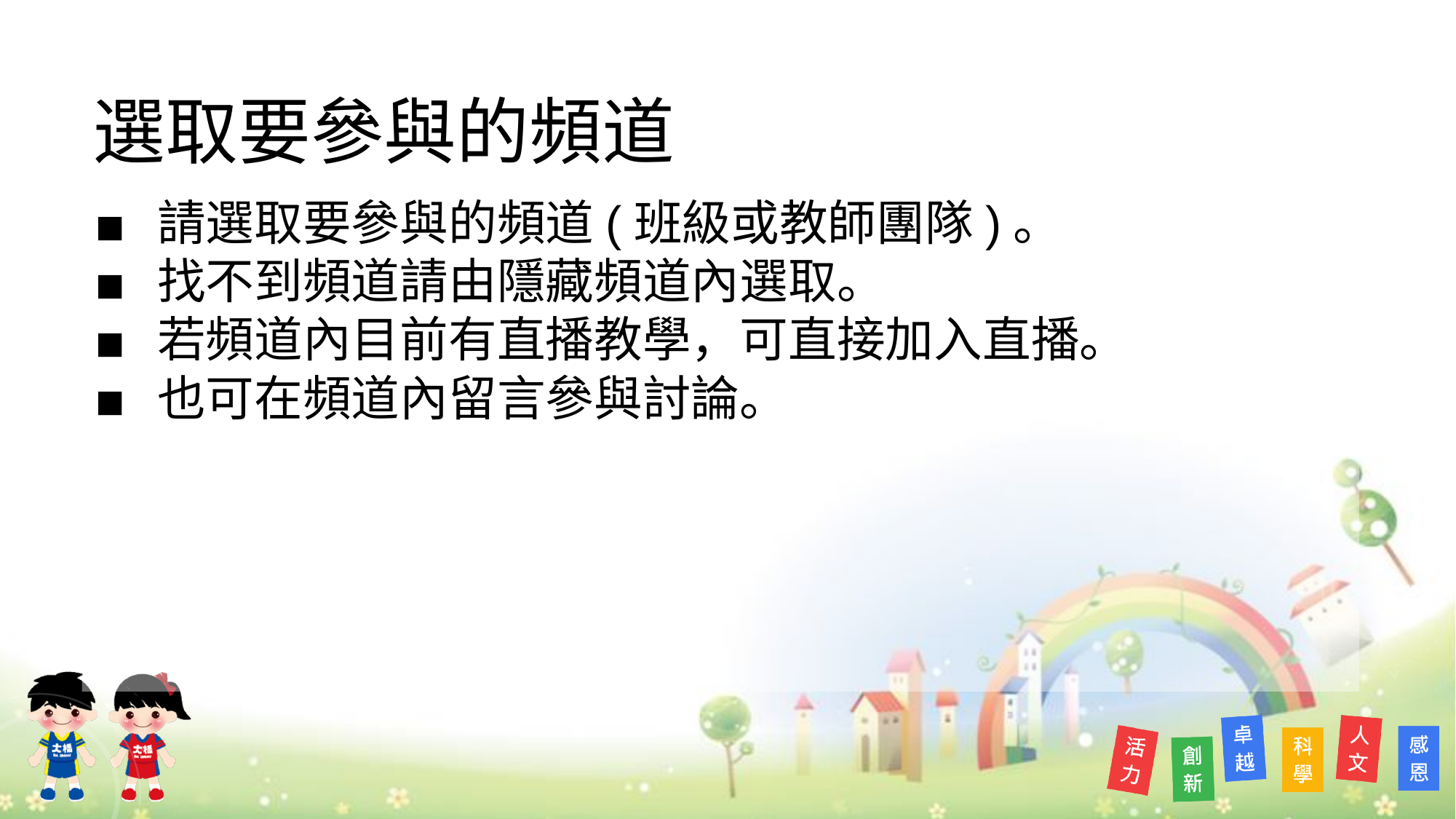

# 選取要參與的頻道
請選取要參與的頻道(班級或教師團隊)。
找不到頻道請由隱藏頻道內選取。
若頻道內目前有直播教學，可直接加入直播。
也可在頻道內留言參與討論。